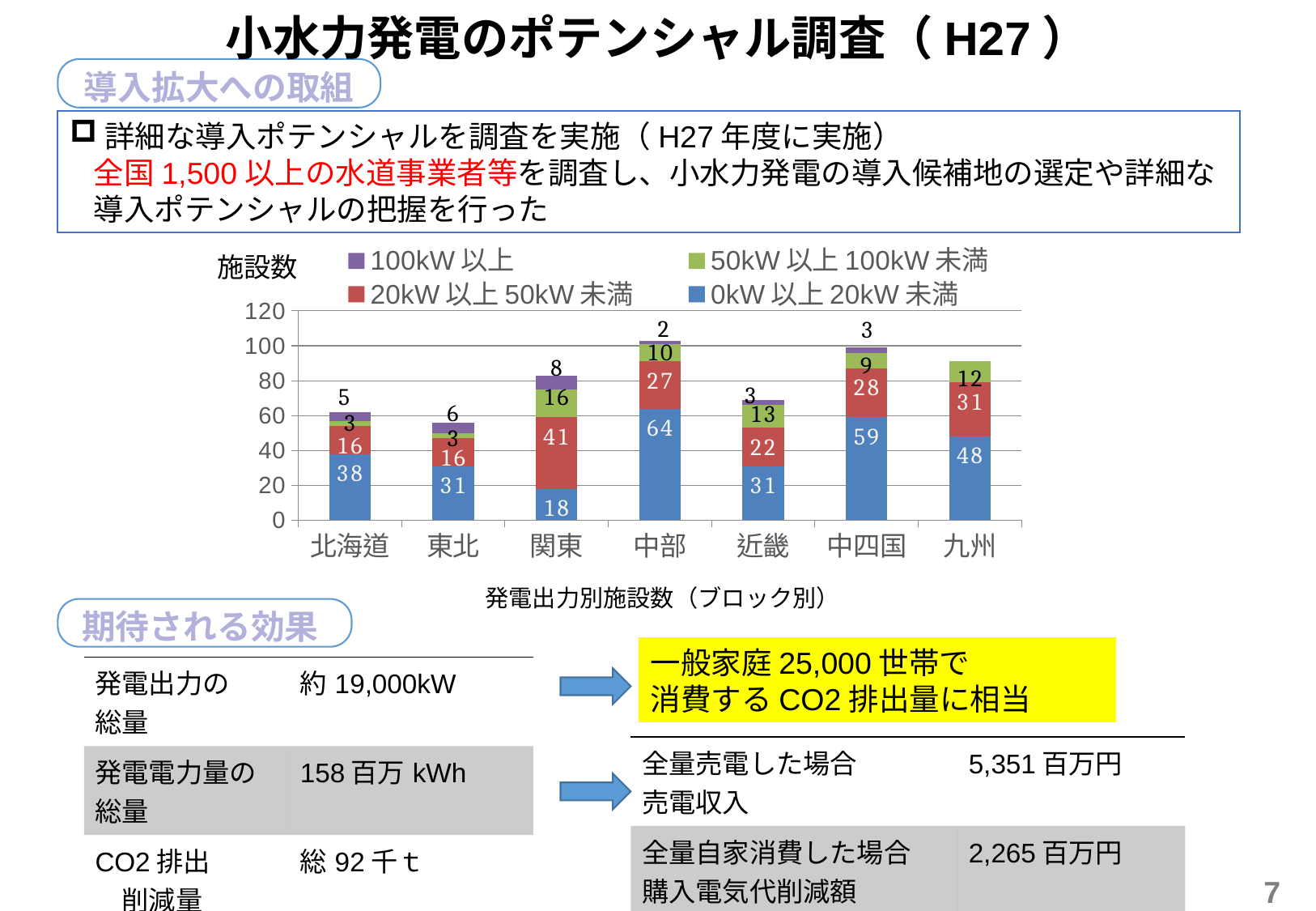

小水力発電のポテンシャル調査（H27）
導入拡大への取組
詳細な導入ポテンシャルを調査を実施（H27年度に実施）
全国1,500以上の水道事業者等を調査し、小水力発電の導入候補地の選定や詳細な導入ポテンシャルの把握を行った

### Chart

| Category |  |  |  |  |
|---|---|---|---|---|
| 北海道 | 38.0 | 16.0 | 3.0 | 5.0 |
| 東北 | 31.0 | 16.0 | 3.0 | 6.0 |
| 関東 | 18.0 | 41.0 | 16.0 | 8.0 |
| 中部 | 64.0 | 27.0 | 10.0 | 2.0 |
| 近畿 | 31.0 | 22.0 | 13.0 | 3.0 |
| 中四国 | 59.0 | 28.0 | 9.0 | 3.0 |
| 九州 | 48.0 | 31.0 | 12.0 | None |
施設数

発電出力別施設数（ブロック別）
期待される効果
一般家庭25,000世帯で
消費するCO2排出量に相当
| 発電出力の　総量 | 約19,000kW |
| --- | --- |
| 発電電力量の総量 | 158百万kWh |
| CO2排出　　　削減量 | 総92千ｔ |

| 全量売電した場合 売電収入 | 5,351百万円 |
| --- | --- |
| 全量自家消費した場合 購入電気代削減額 | 2,265百万円 |

7
7